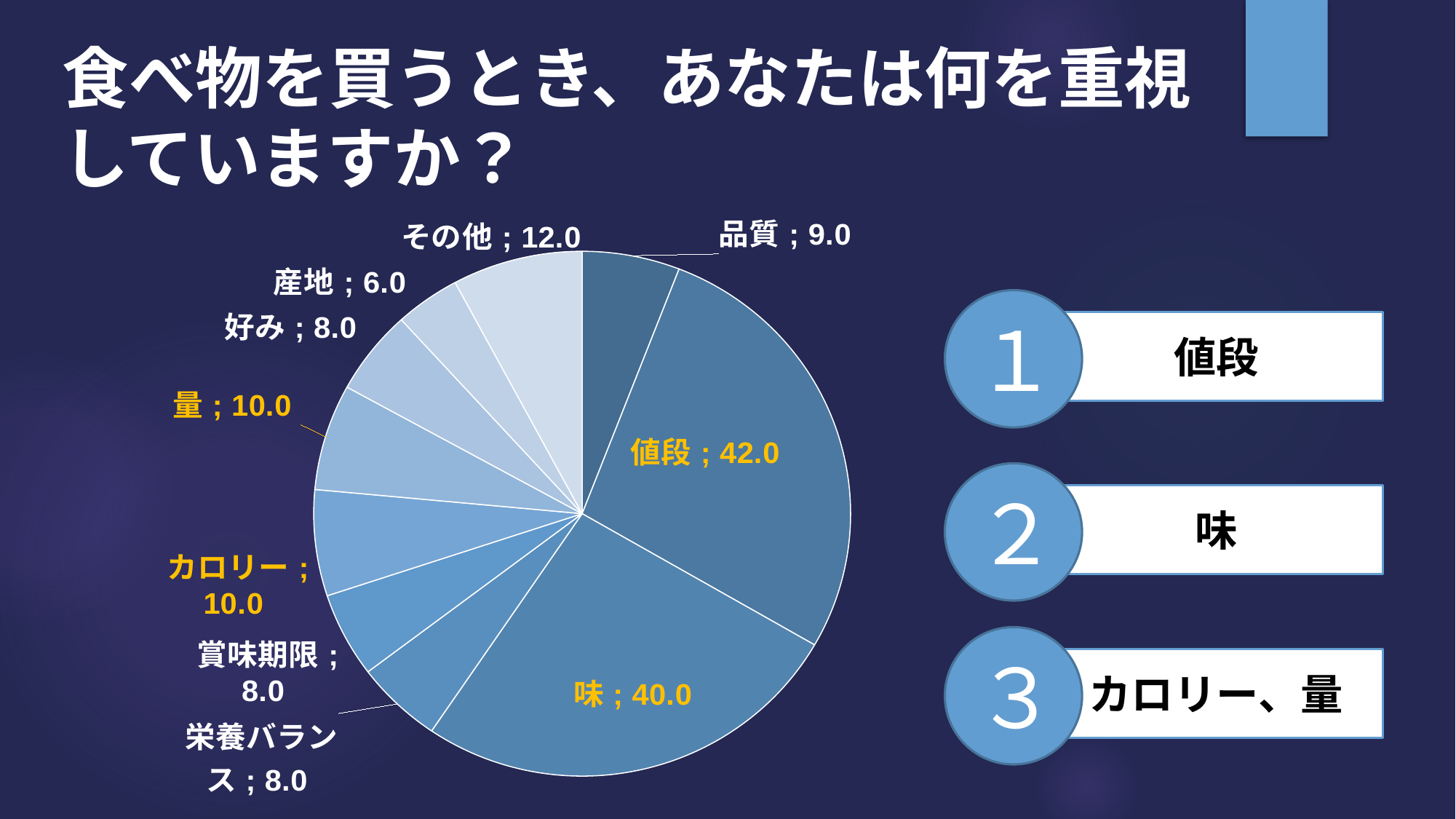

食べ物を買うとき、あなたは何を重視していますか？

### Chart

| Category |  |
|---|---|
| 品質 | 9.0 |
| 値段 | 42.0 |
| 味 | 40.0 |
| 栄養バランス | 8.0 |
| 賞味期限 | 8.0 |
| カロリー | 10.0 |
| 量 | 10.0 |
| 好み | 8.0 |
| 産地 | 6.0 |
| その他 | 12.0 |
１
値段
２
味
３
カロリー、量